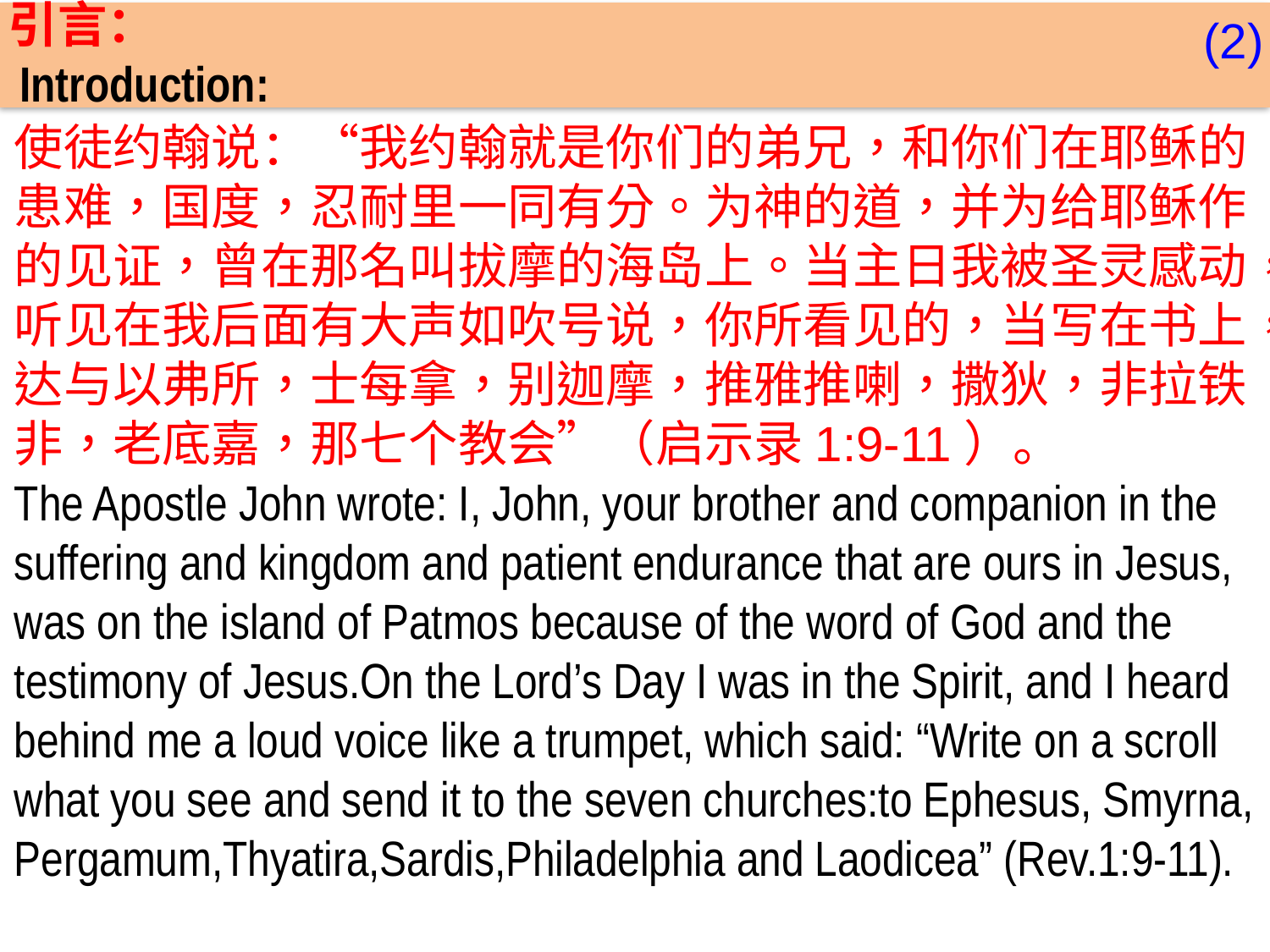

引言：
 Introduction:

(2)
使徒约翰说：“我约翰就是你们的弟兄，和你们在耶稣的患难，国度，忍耐里一同有分。为神的道，并为给耶稣作的见证，曾在那名叫拔摩的海岛上。当主日我被圣灵感动，听见在我后面有大声如吹号说，你所看见的，当写在书上，达与以弗所，士每拿，别迦摩，推雅推喇，撒狄，非拉铁非，老底嘉，那七个教会”（启示录1:9-11）。
The Apostle John wrote: I, John, your brother and companion in the suffering and kingdom and patient endurance that are ours in Jesus, was on the island of Patmos because of the word of God and the testimony of Jesus.On the Lord’s Day I was in the Spirit, and I heard behind me a loud voice like a trumpet, which said: “Write on a scroll what you see and send it to the seven churches:to Ephesus, Smyrna, Pergamum,Thyatira,Sardis,Philadelphia and Laodicea” (Rev.1:9-11).